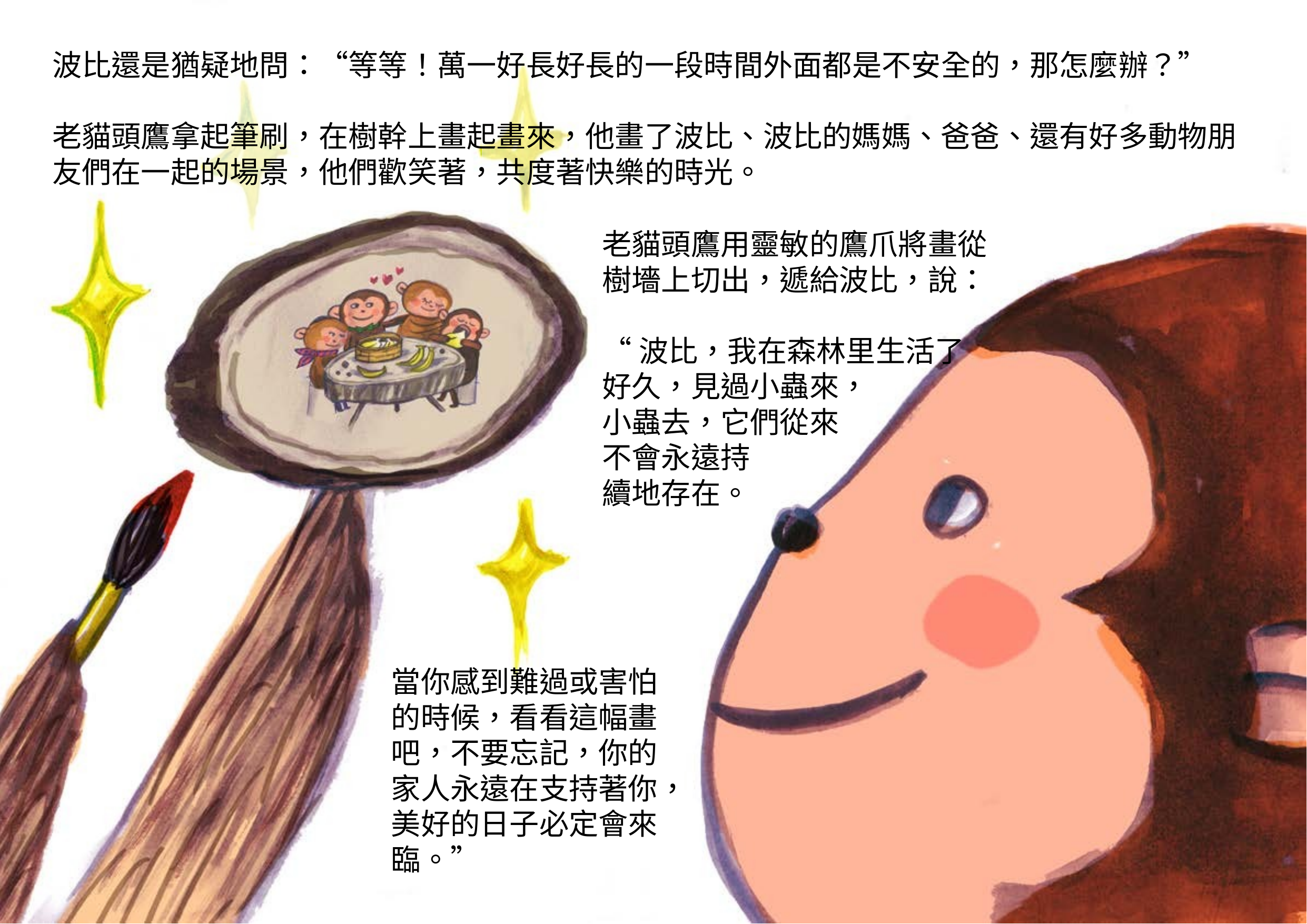

波比還是猶疑地問：“等等！萬一好長好長的一段時間外面都是不安全的，那怎麼辦？”

老貓頭鷹拿起筆刷，在樹幹上畫起畫來，他畫了波比、波比的媽媽、爸爸、還有好多動物朋友們在一起的場景，他們歡笑著，共度著快樂的時光。

老貓頭鷹用靈敏的鷹爪將畫從樹墻上切出，遞給波比，說：

“波比，我在森林里生活了
好久，見過小蟲來，
小蟲去，它們從來
不會永遠持
續地存在。
當你感到難過或害怕的時候，看看這幅畫吧，不要忘記，你的家人永遠在支持著你，美好的日子必定會來臨。”